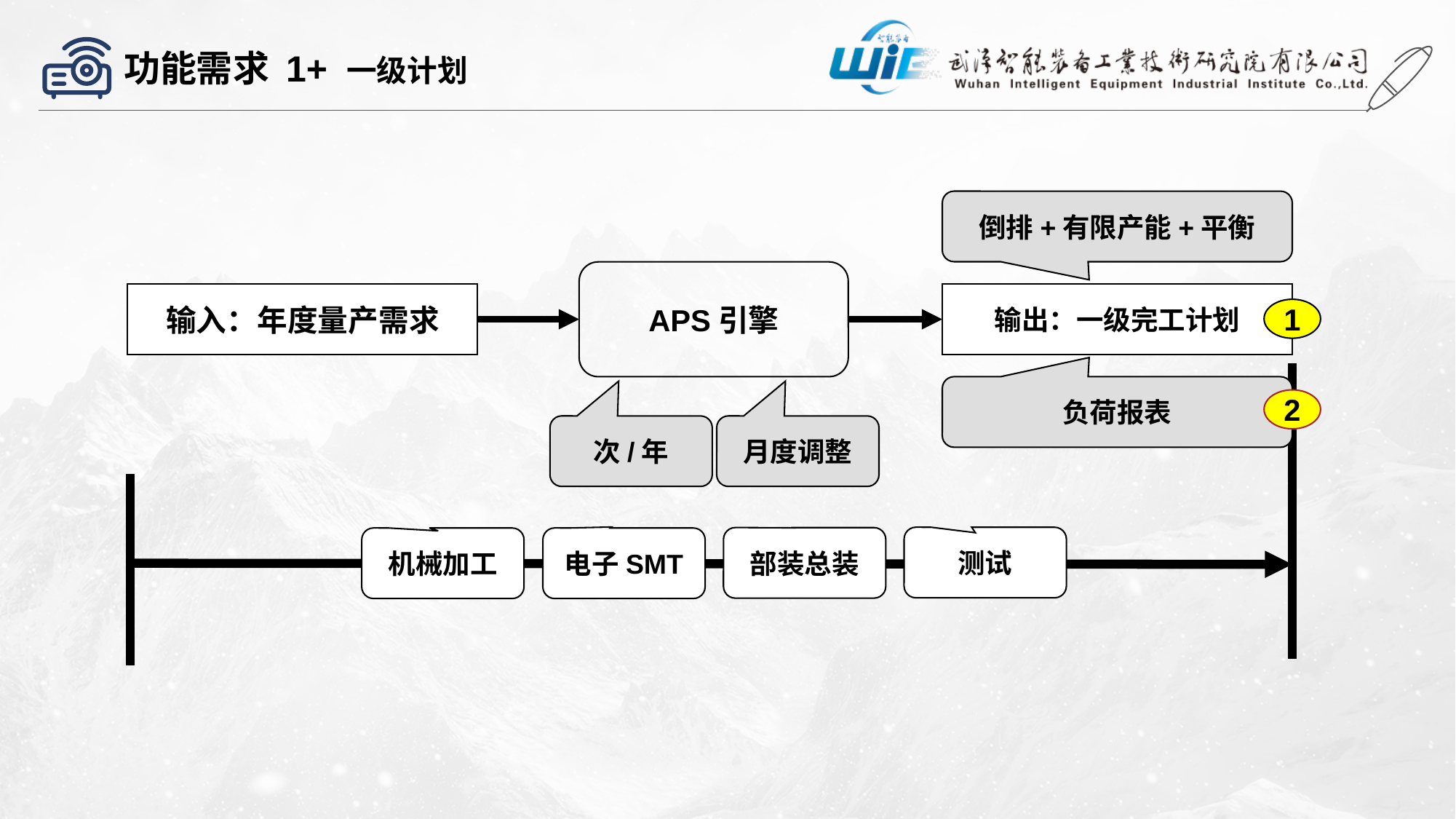

功能需求 1+ 一级计划
倒排+有限产能+平衡
APS引擎
输入：年度量产需求
输出：一级完工计划
1
负荷报表
2
月度调整
次/年
测试
部装总装
电子SMT
机械加工